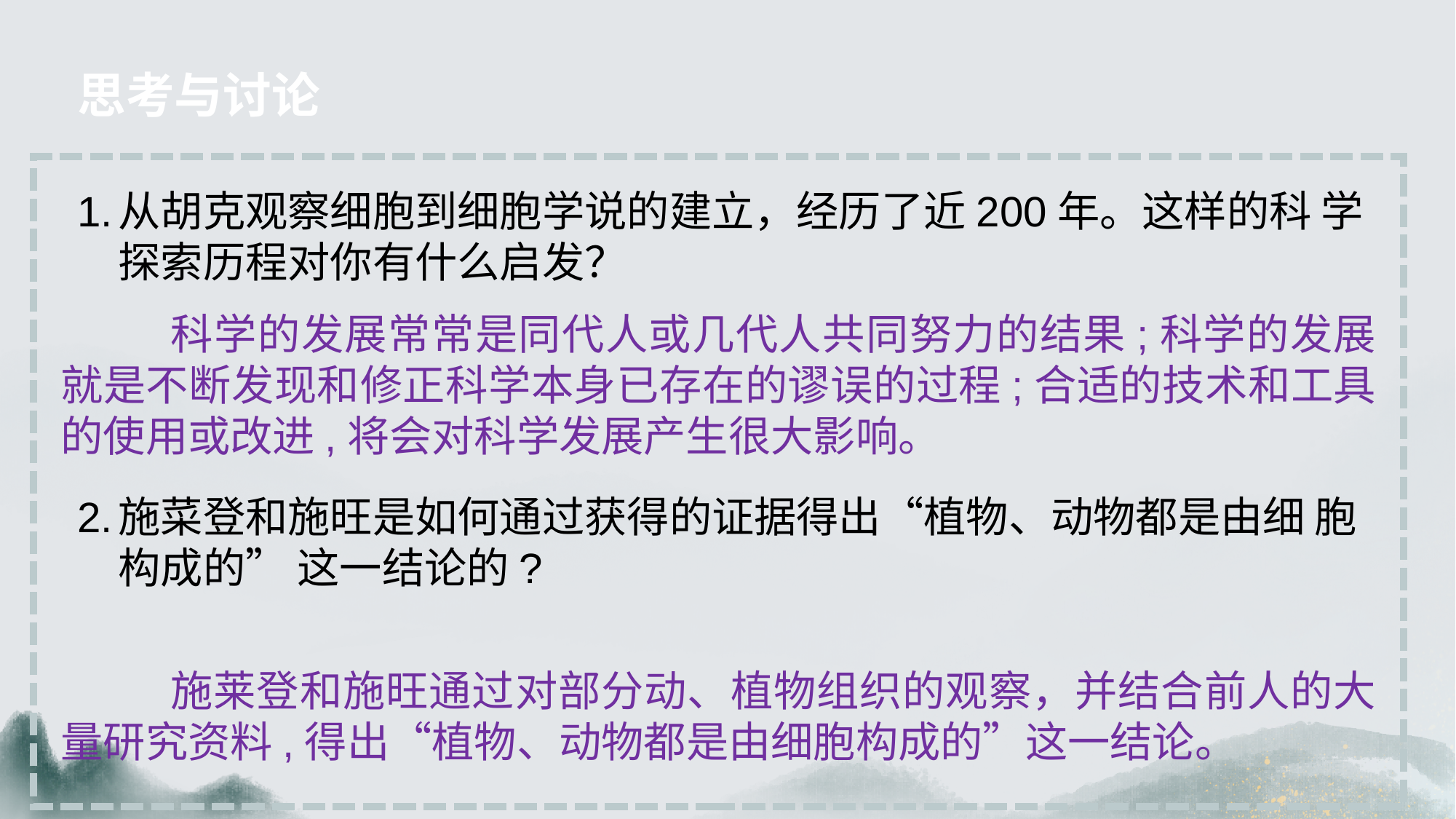

思考与讨论

从胡克观察细胞到细胞学说的建立，经历了近200年。这样的科 学探索历程对你有什么启发？
施菜登和施旺是如何通过获得的证据得出“植物、动物都是由细 胞构成的” 这一结论的?
	科学的发展常常是同代人或几代人共同努力的结果;科学的发展就是不断发现和修正科学本身已存在的谬误的过程;合适的技术和工具的使用或改进,将会对科学发展产生很大影响。

	施莱登和施旺通过对部分动、植物组织的观察，并结合前人的大量研究资料,得出“植物、动物都是由细胞构成的”这一结论。